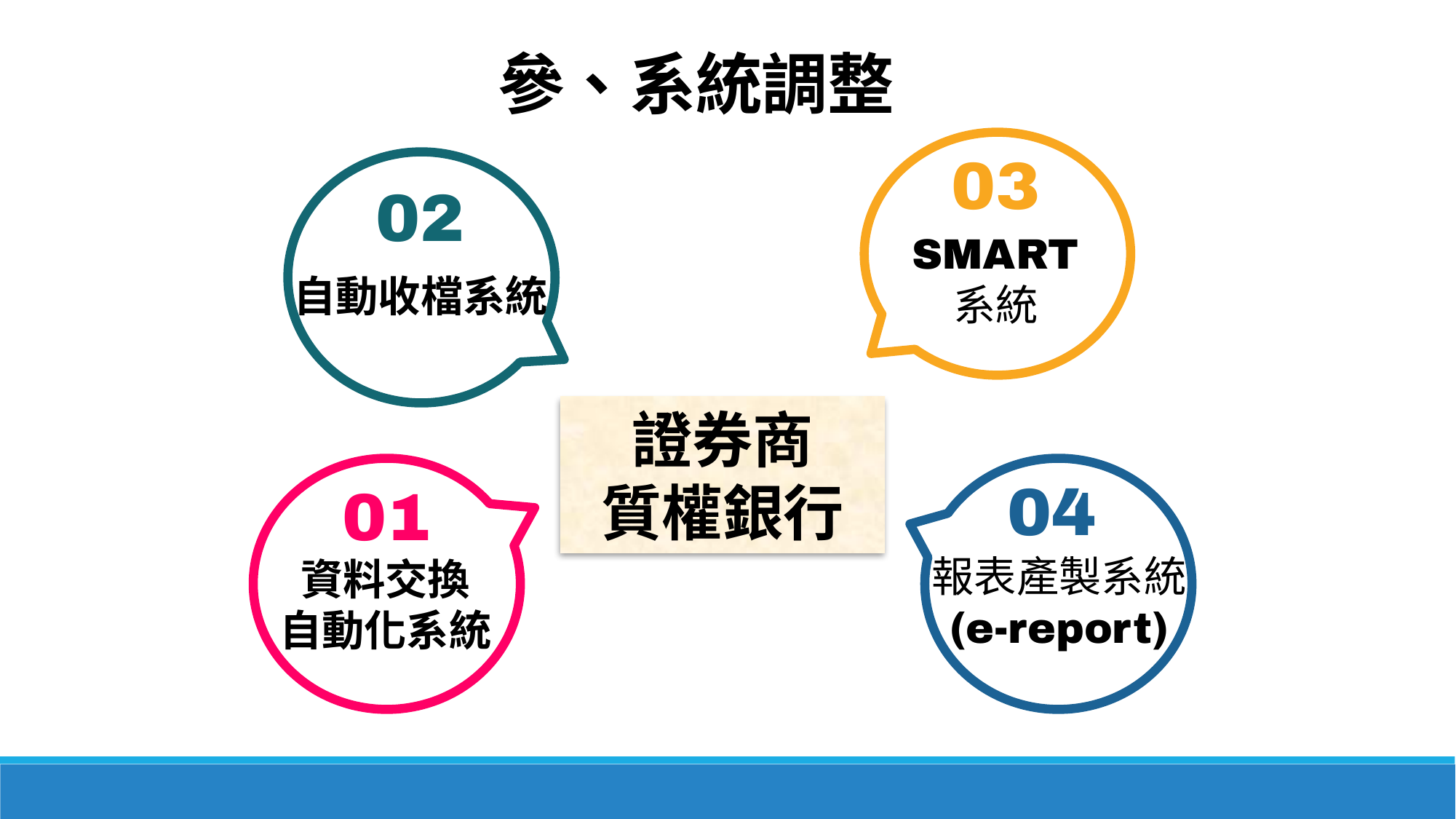

參、系統調整

03

02
SMART
系統
自動收檔系統
證券商
質權銀行

04
01
報表產製系統
(e-report)
資料交換
自動化系統